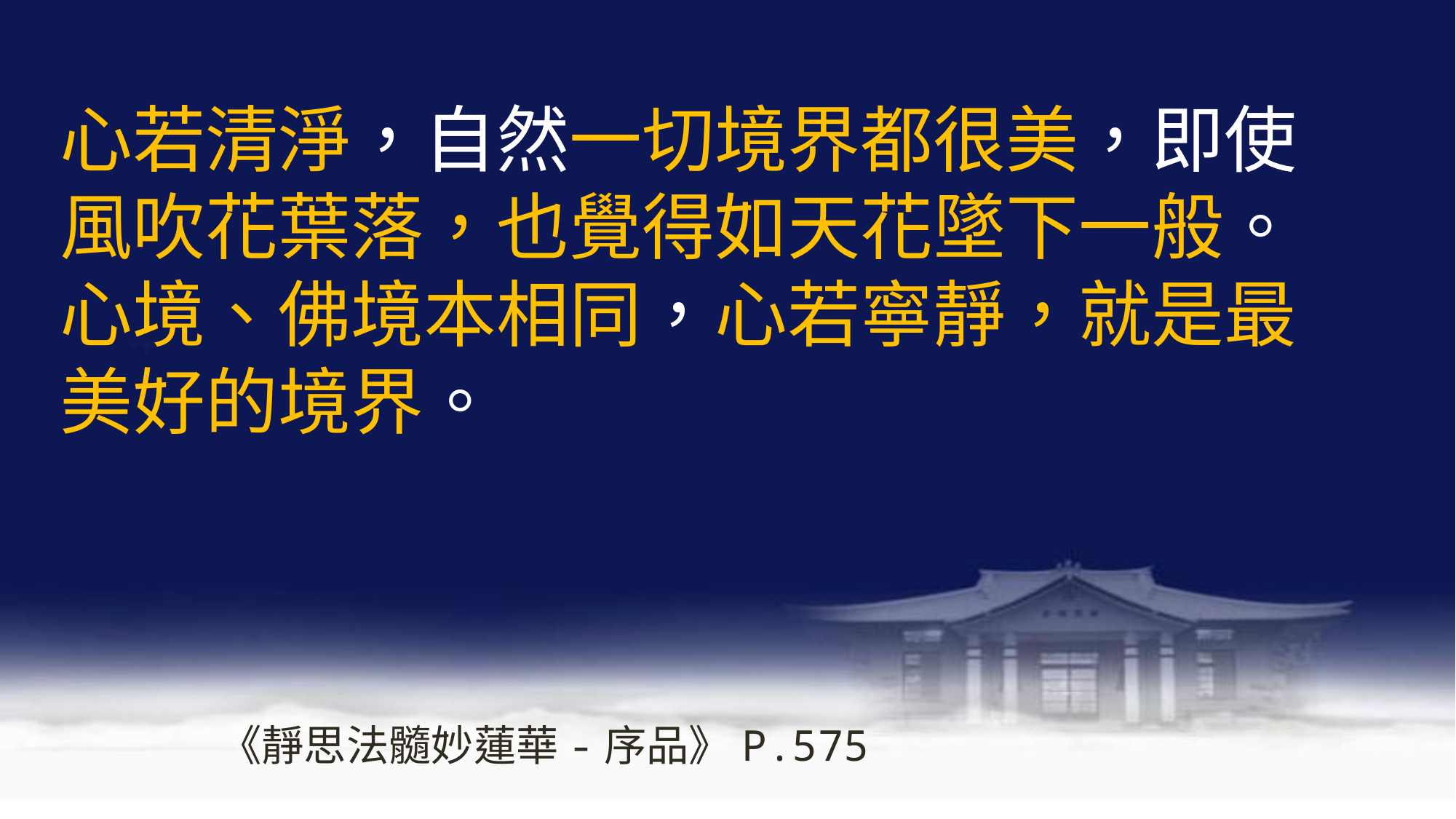

40
# 心若清淨，自然一切境界都很美，即使風吹花葉落，也覺得如天花墜下一般。 心境、佛境本相同，心若寧靜，就是最美好的境界。
《靜思法髓妙蓮華-序品》P.575